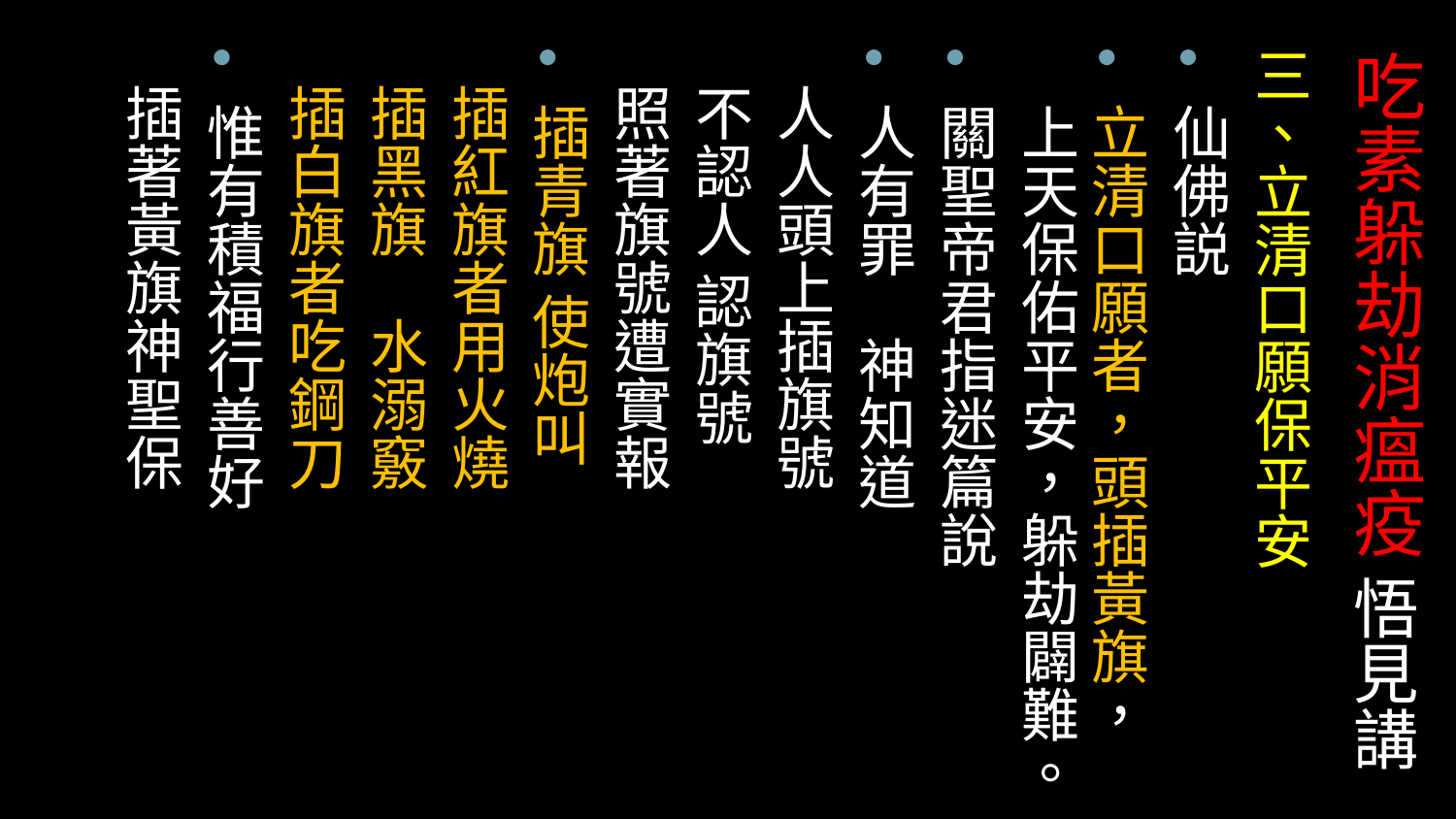

三、立清口願保平安
仙佛説
立清口願者，頭插黃旗，上天保佑平安，躲劫闢難。
關聖帝君指迷篇說
人有罪　神知​​道
  人人頭上插旗號
  不認人 認旗號
  照著旗號遭實報
插青旗 使炮叫
  插紅旗者用火燒
  插黑旗　水溺竅
  插白旗者吃鋼刀
惟有積福行善好
  插著黃旗神聖保

# 吃素躲劫消瘟疫 悟見講